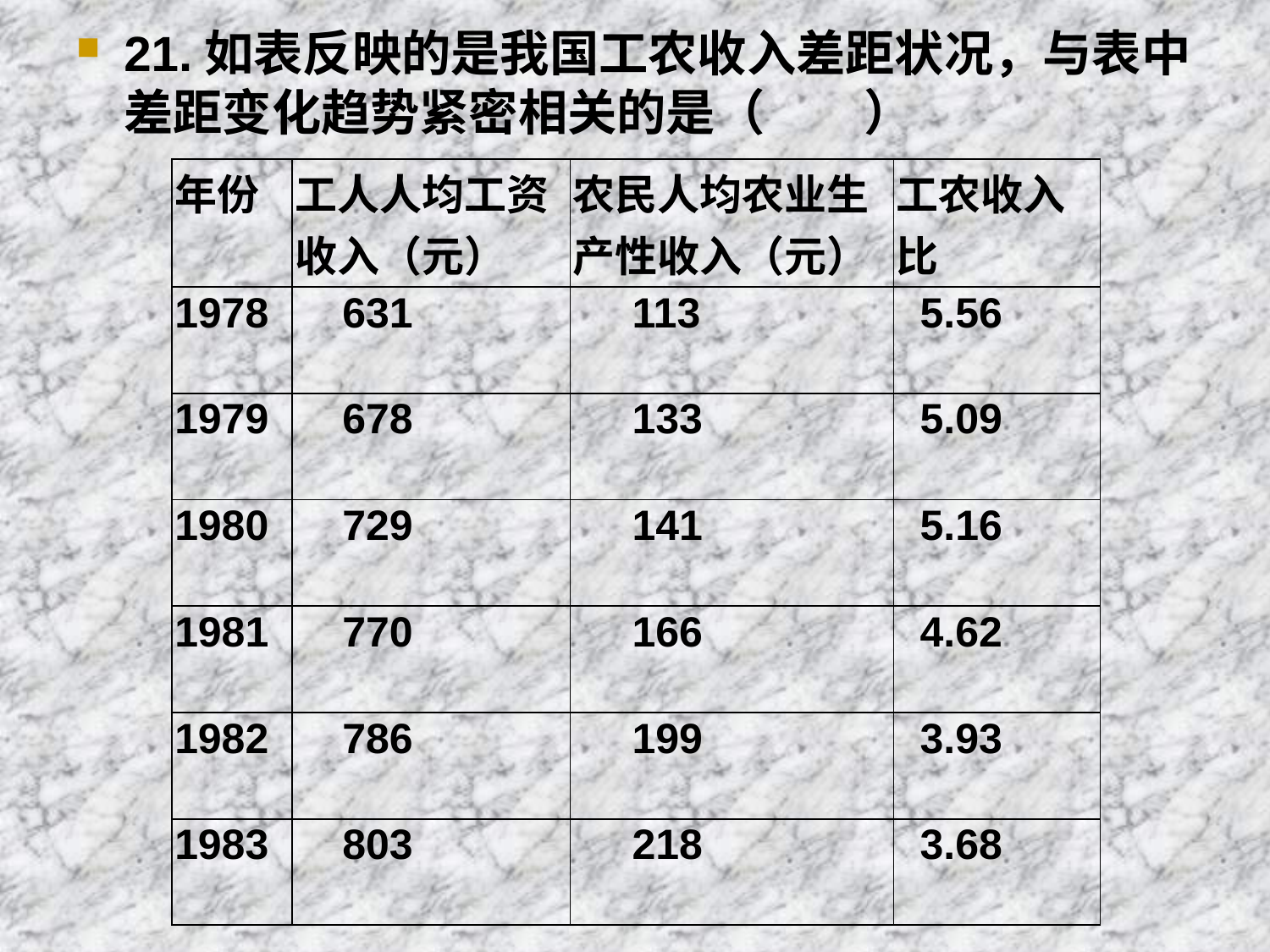

21.如表反映的是我国工农收入差距状况，与表中差距变化趋势紧密相关的是（　　）

#
| 年份 | 工人人均工资收入（元） | 农民人均农业生产性收入（元） | 工农收入比 |
| --- | --- | --- | --- |
| 1978 | 631 | 113 | 5.56 |
| 1979 | 678 | 133 | 5.09 |
| 1980 | 729 | 141 | 5.16 |
| 1981 | 770 | 166 | 4.62 |
| 1982 | 786 | 199 | 3.93 |
| 1983 | 803 | 218 | 3.68 |